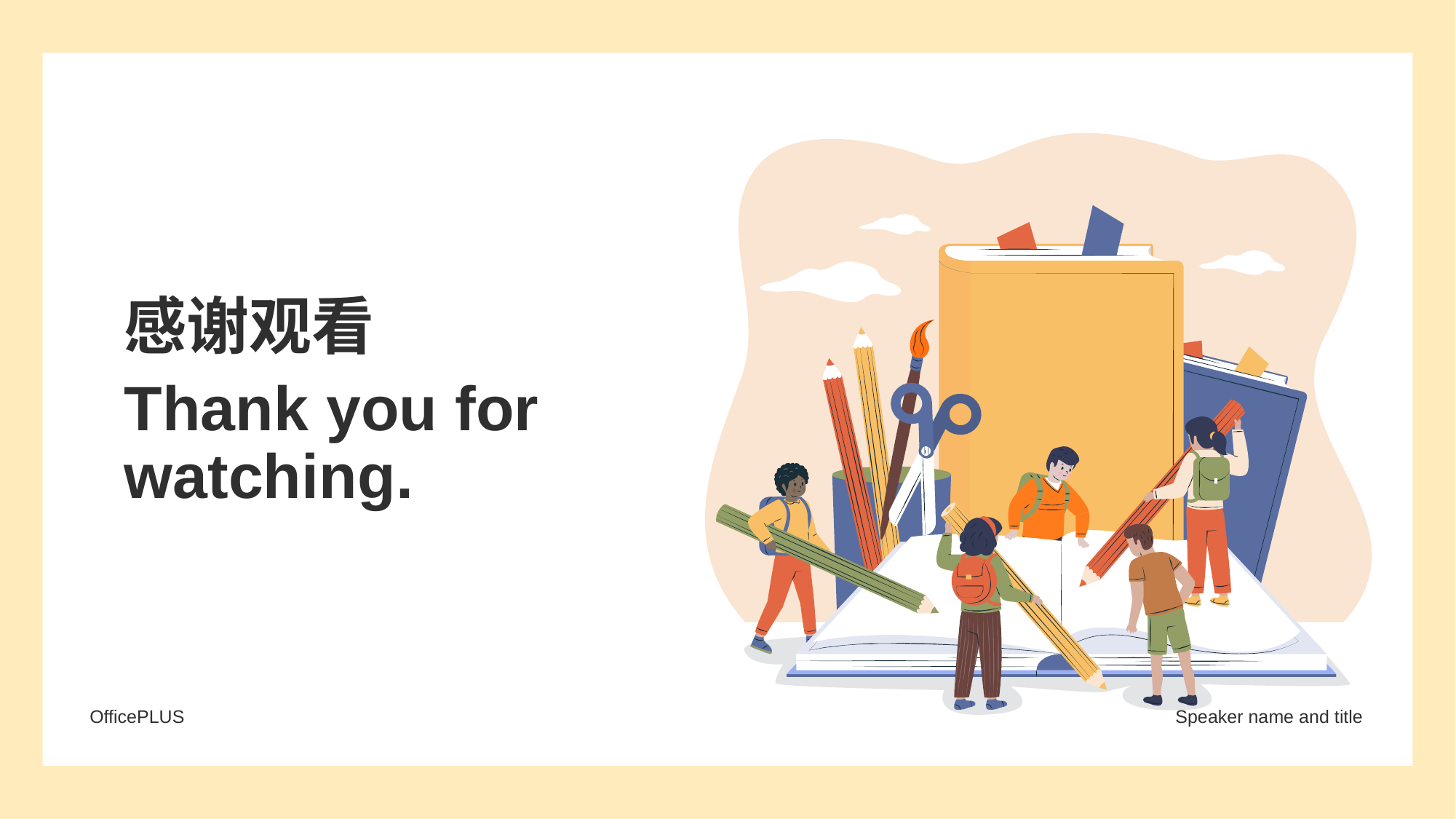

感谢观看
Thank you for watching.
OfficePLUS
Speaker name and title